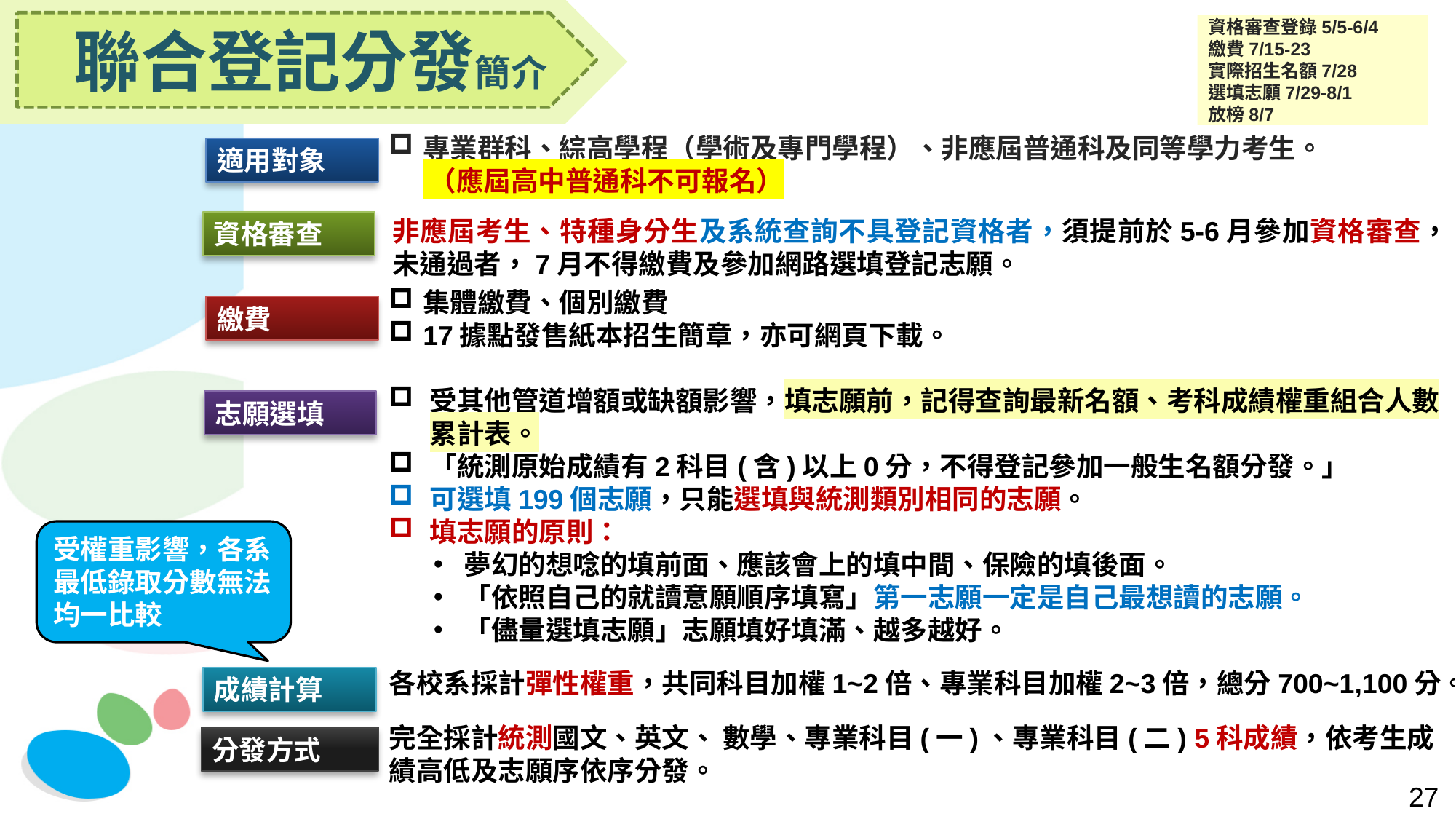

聯合登記分發簡介
資格審查登錄5/5-6/4
繳費7/15-23
實際招生名額7/28
選填志願7/29-8/1
放榜8/7
專業群科、綜高學程（學術及專門學程）、非應屆普通科及同等學力考生。
 （應屆高中普通科不可報名）

集體繳費、個別繳費
17據點發售紙本招生簡章，亦可網頁下載。

受其他管道增額或缺額影響，填志願前，記得查詢最新名額、考科成績權重組合人數累計表。
「統測原始成績有2科目(含)以上0分，不得登記參加一般生名額分發。」
可選填199個志願，只能選填與統測類別相同的志願。
填志願的原則：
夢幻的想唸的填前面、應該會上的填中間、保險的填後面。
「依照自己的就讀意願順序填寫」第一志願一定是自己最想讀的志願。
「儘量選填志願」志願填好填滿、越多越好。

各校系採計彈性權重，共同科目加權1~2倍、專業科目加權2~3倍，總分700~1,100分。

完全採計統測國文、英文、 數學、專業科目(一)、專業科目(二) 5科成績，依考生成績高低及志願序依序分發。

適用對象
非應屆考生、特種身分生及系統查詢不具登記資格者，須提前於5-6月參加資格審查，未通過者，7月不得繳費及參加網路選填登記志願。
資格審查
繳費
志願選填
受權重影響，各系最低錄取分數無法均一比較
成績計算
分發方式